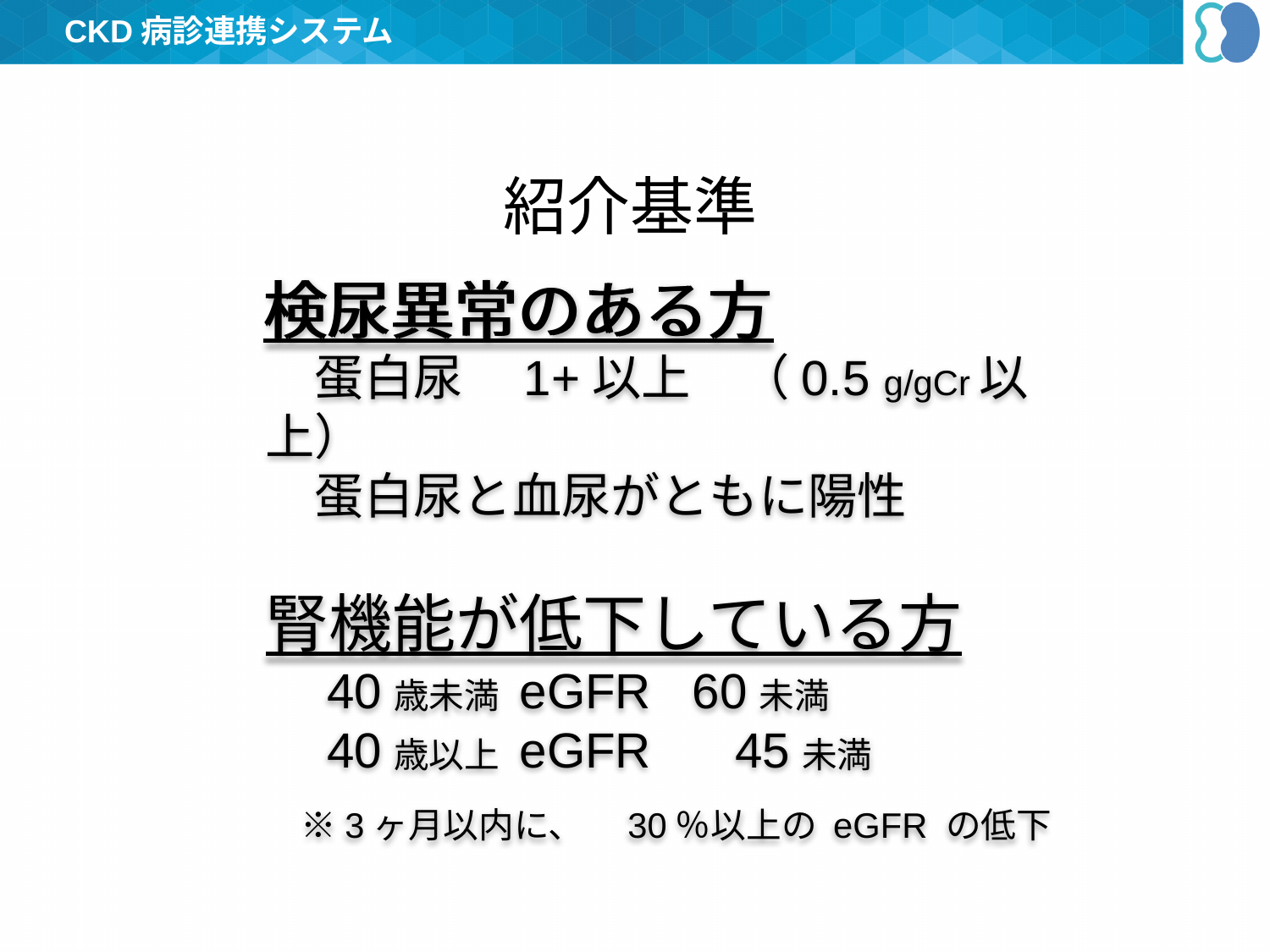

CKD病診連携システム
紹介基準
検尿異常のある方
　蛋白尿　1+以上　（0.5 g/gCr以上）
　蛋白尿と血尿がともに陽性

腎機能が低下している方
　40歳未満	eGFR   60未満
　40歳以上	eGFR　 45未満

　※3ヶ月以内に、　30％以上の eGFR の低下
検尿異常のある方